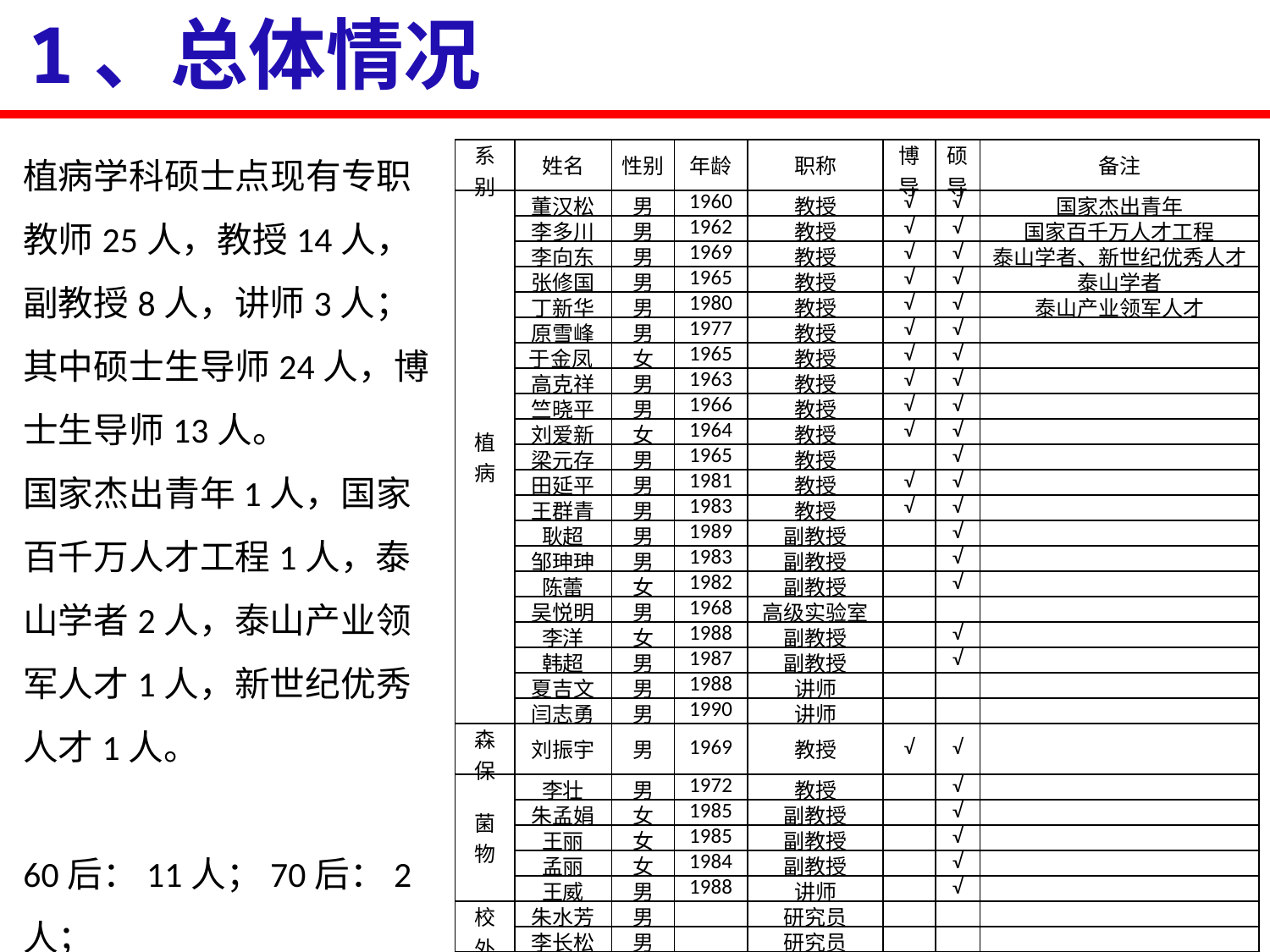

1、总体情况
植病学科硕士点现有专职教师25人，教授14人，副教授8人，讲师3人；其中硕士生导师24人，博士生导师13人。
国家杰出青年1人，国家百千万人才工程1人，泰山学者2人，泰山产业领军人才1人，新世纪优秀人才1人。

60后：11人；70后：2人；
80后：14

| 系别 | 姓名 | 性别 | 年龄 | 职称 | 博导 | 硕导 | 备注 |
| --- | --- | --- | --- | --- | --- | --- | --- |
| 植病 | 董汉松 | 男 | 1960 | 教授 | √ | √ | 国家杰出青年 |
|  | 李多川 | 男 | 1962 | 教授 | √ | √ | 国家百千万人才工程 |
|  | 李向东 | 男 | 1969 | 教授 | √ | √ | 泰山学者、新世纪优秀人才 |
|  | 张修国 | 男 | 1965 | 教授 | √ | √ | 泰山学者 |
|  | 丁新华 | 男 | 1980 | 教授 | √ | √ | 泰山产业领军人才 |
|  | 原雪峰 | 男 | 1977 | 教授 | √ | √ |  |
|  | 于金凤 | 女 | 1965 | 教授 | √ | √ |  |
|  | 高克祥 | 男 | 1963 | 教授 | √ | √ |  |
|  | 竺晓平 | 男 | 1966 | 教授 | √ | √ |  |
|  | 刘爱新 | 女 | 1964 | 教授 | √ | √ |  |
|  | 梁元存 | 男 | 1965 | 教授 |  | √ |  |
|  | 田延平 | 男 | 1981 | 教授 | √ | √ |  |
|  | 王群青 | 男 | 1983 | 教授 | √ | √ |  |
|  | 耿超 | 男 | 1989 | 副教授 |  | √ |  |
|  | 邹珅珅 | 男 | 1983 | 副教授 |  | √ |  |
|  | 陈蕾 | 女 | 1982 | 副教授 |  | √ |  |
|  | 吴悦明 | 男 | 1968 | 高级实验室 |  |  |  |
|  | 李洋 | 女 | 1988 | 副教授 |  | √ |  |
|  | 韩超 | 男 | 1987 | 副教授 |  | √ |  |
|  | 夏吉文 | 男 | 1988 | 讲师 |  |  |  |
|  | 闫志勇 | 男 | 1990 | 讲师 |  |  |  |
| 森保 | 刘振宇 | 男 | 1969 | 教授 | √ | √ |  |
| 菌物 | 李壮 | 男 | 1972 | 教授 |  | √ |  |
|  | 朱孟娟 | 女 | 1985 | 副教授 |  | √ |  |
|  | 王丽 | 女 | 1985 | 副教授 |  | √ |  |
|  | 孟丽 | 女 | 1984 | 副教授 |  | √ |  |
|  | 王威 | 男 | 1988 | 讲师 |  | √ |  |
| 校外 | 朱水芳 | 男 |  | 研究员 |  |  |  |
|  | 李长松 | 男 |  | 研究员 |  |  |  |